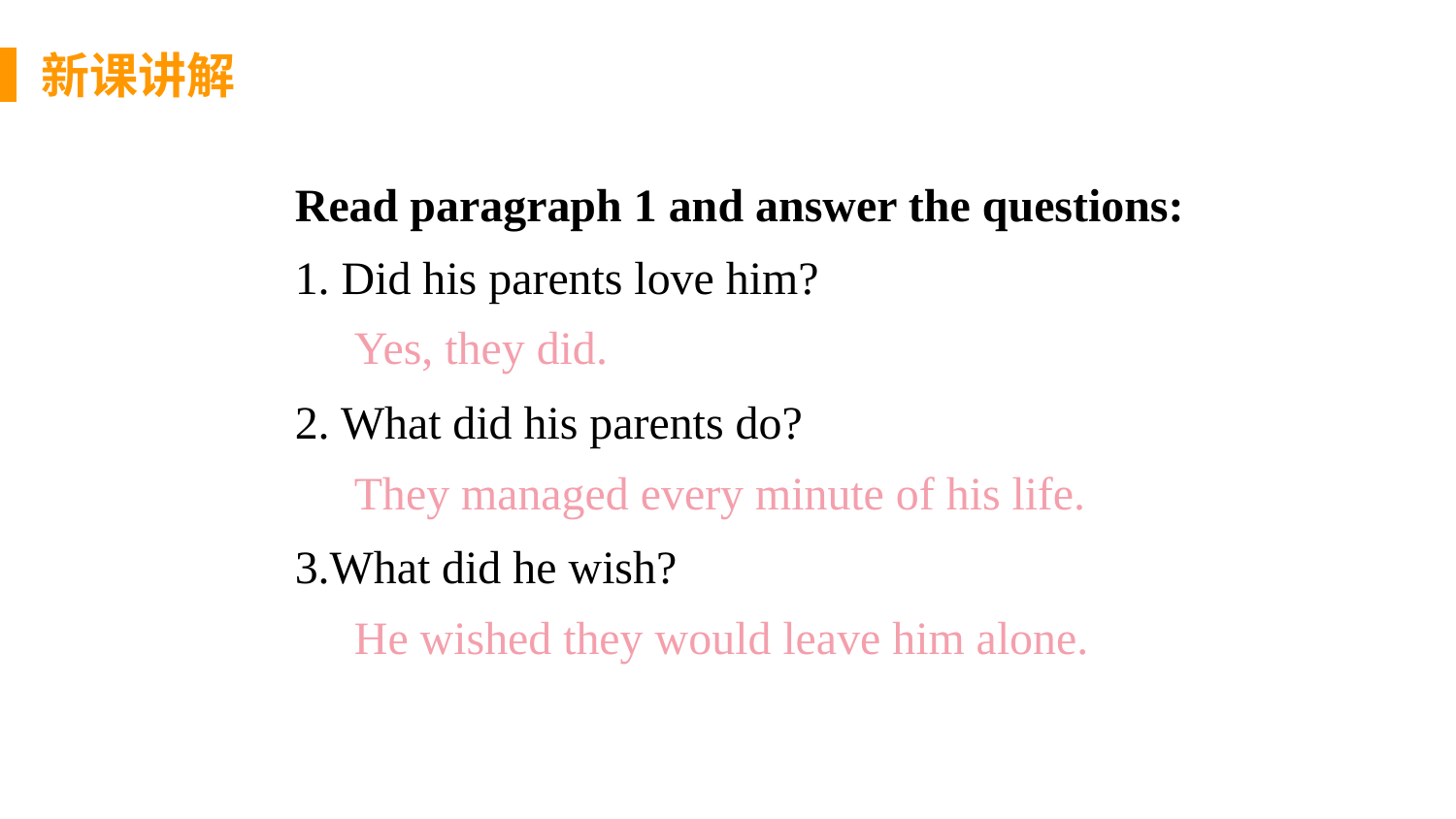

新课讲解

Read paragraph 1 and answer the questions:
1. Did his parents love him?

2. What did his parents do?

3.What did he wish?

思 考
Yes, they did.

They managed every minute of his life.

He wished they would leave him alone.